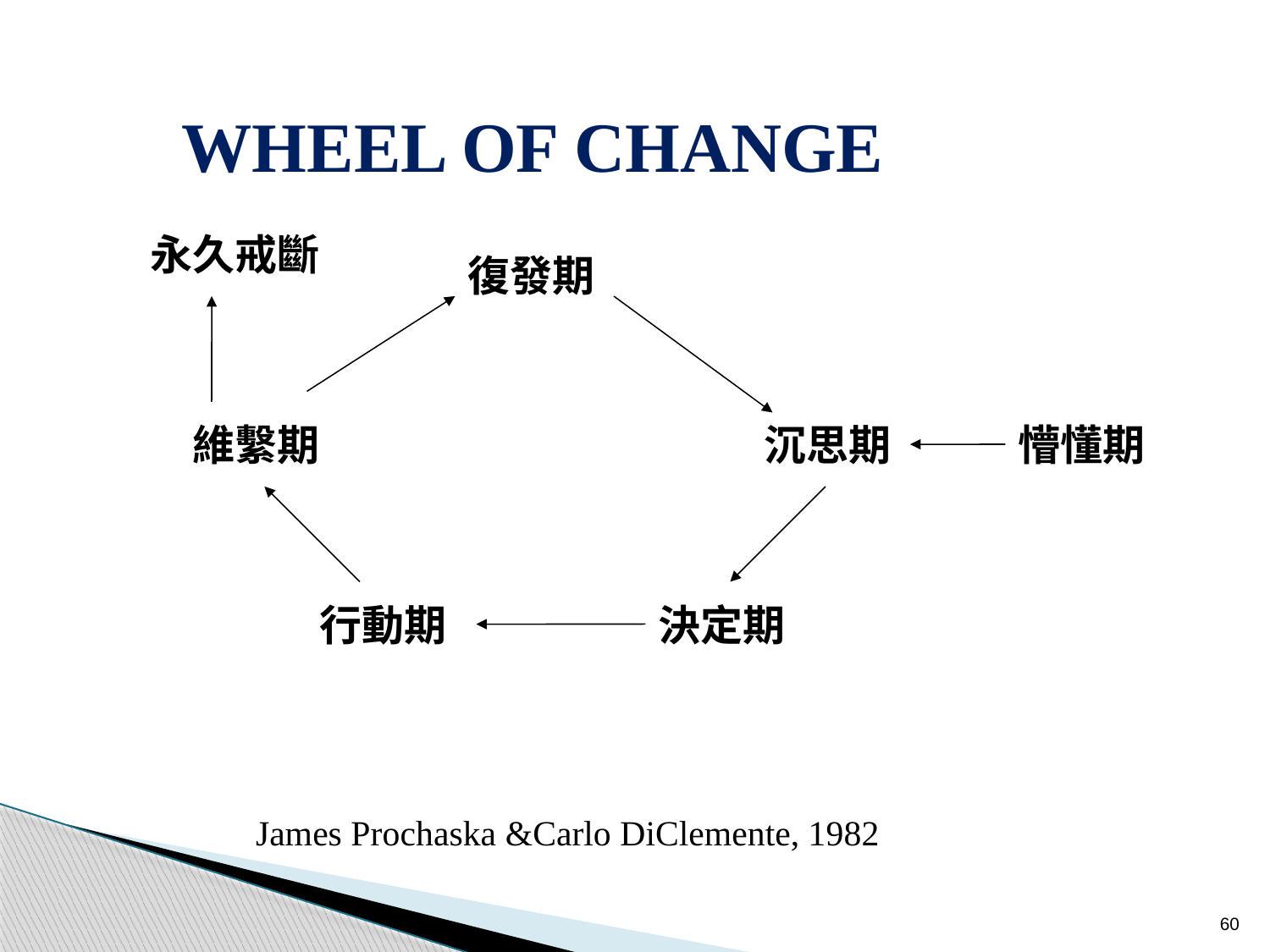

WHEEL OF CHANGE
永久戒斷
復發期

維繫期
沉思期
懵懂期

行動期
決定期

James Prochaska &Carlo DiClemente, 1982
60